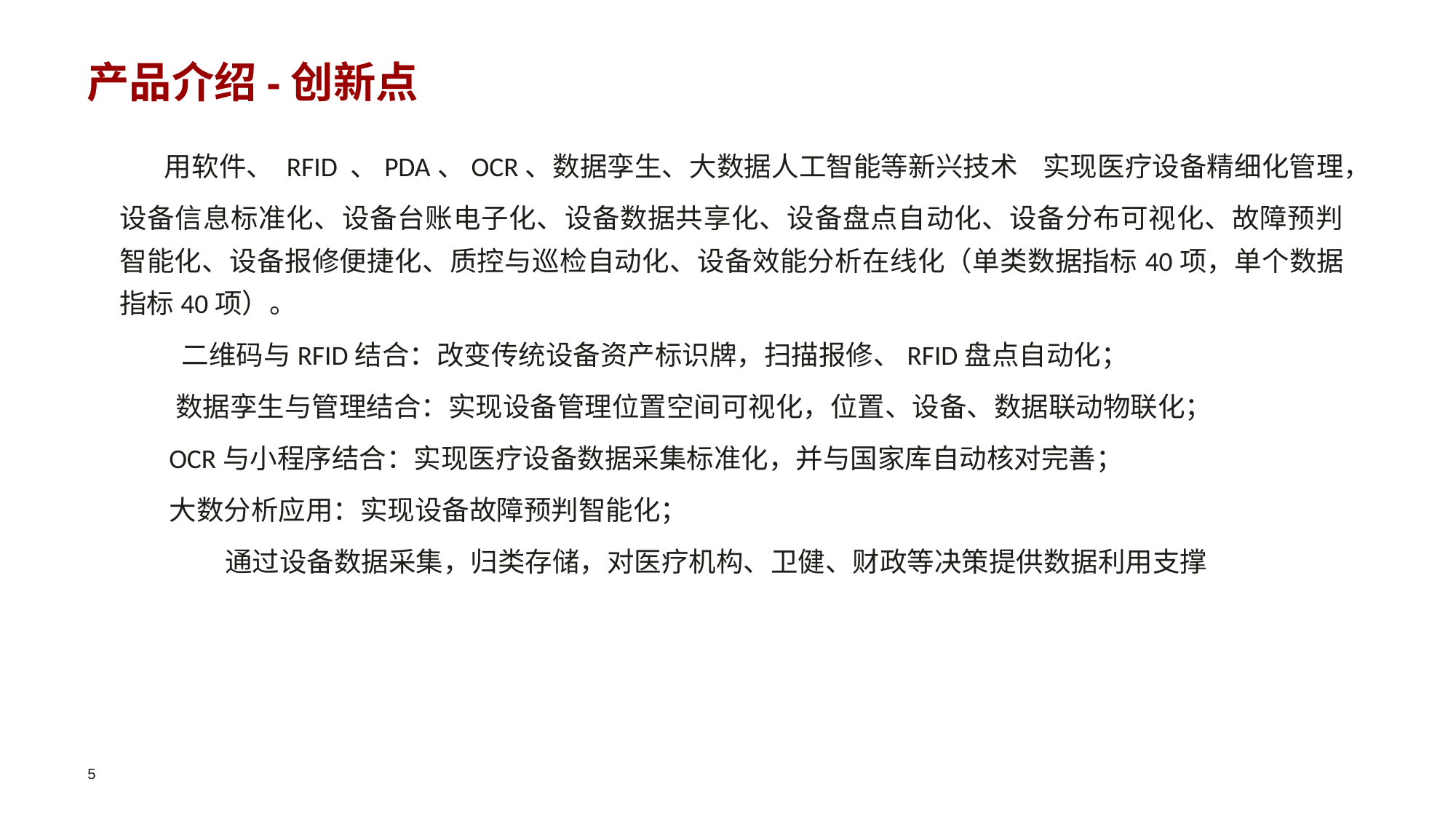

产品介绍-创新点
      用软件、 RFID 、PDA、OCR、数据孪生、大数据人工智能等新兴技术    实现医疗设备精细化管理，
设备信息标准化、设备台账电子化、设备数据共享化、设备盘点自动化、设备分布可视化、故障预判智能化、设备报修便捷化、质控与巡检自动化、设备效能分析在线化（单类数据指标40项，单个数据指标40项）。
         二维码与RFID结合：改变传统设备资产标识牌，扫描报修、RFID盘点自动化；
        数据孪生与管理结合：实现设备管理位置空间可视化，位置、设备、数据联动物联化；
        OCR与小程序结合：实现医疗设备数据采集标准化，并与国家库自动核对完善；
       大数分析应用：实现设备故障预判智能化；
                通过设备数据采集，归类存储，对医疗机构、卫健、财政等决策提供数据利用支撑